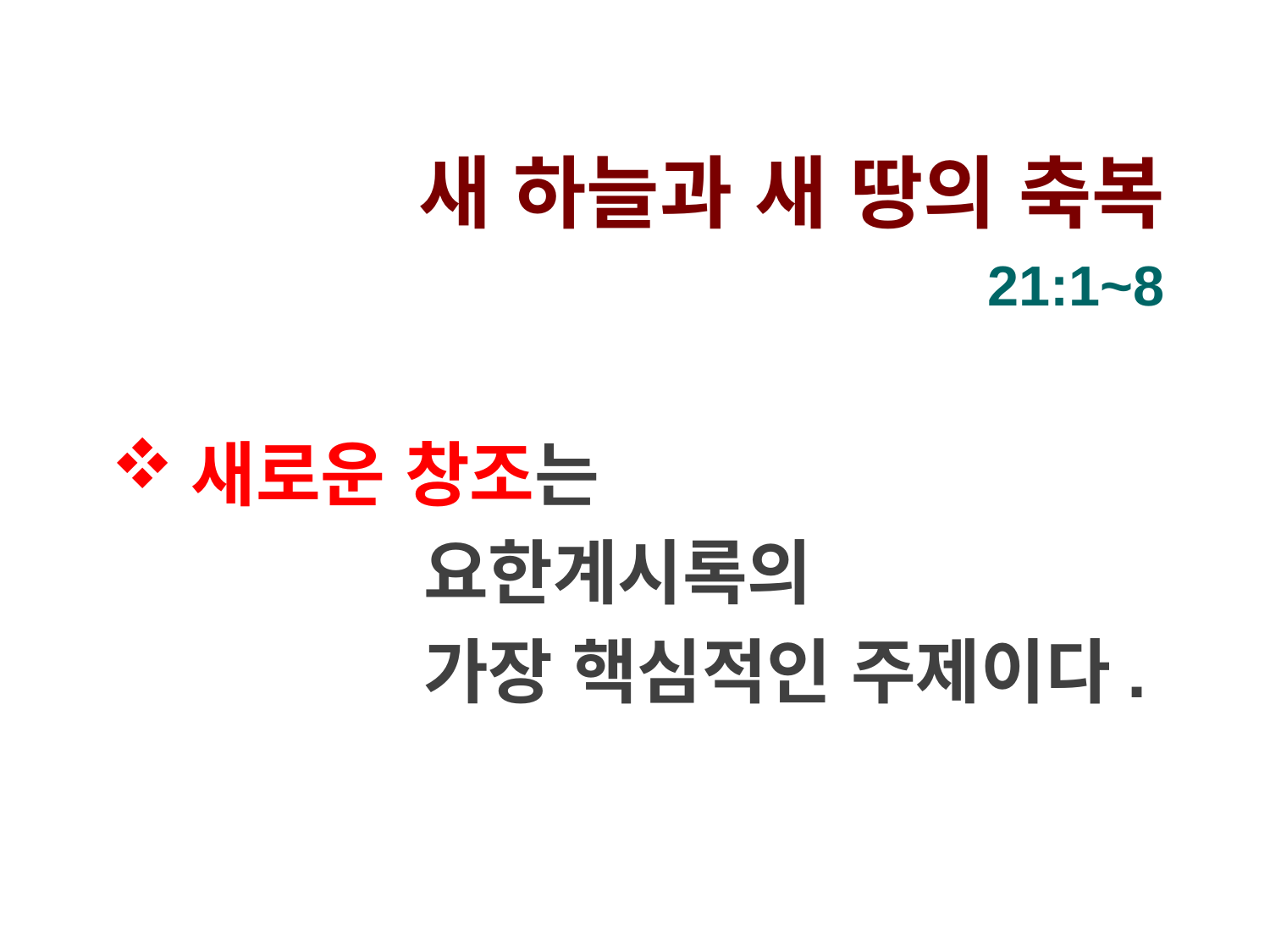

새 하늘과 새 땅의 축복
21:1~8

새로운 창조는
               요한계시록의
               가장 핵심적인 주제이다.